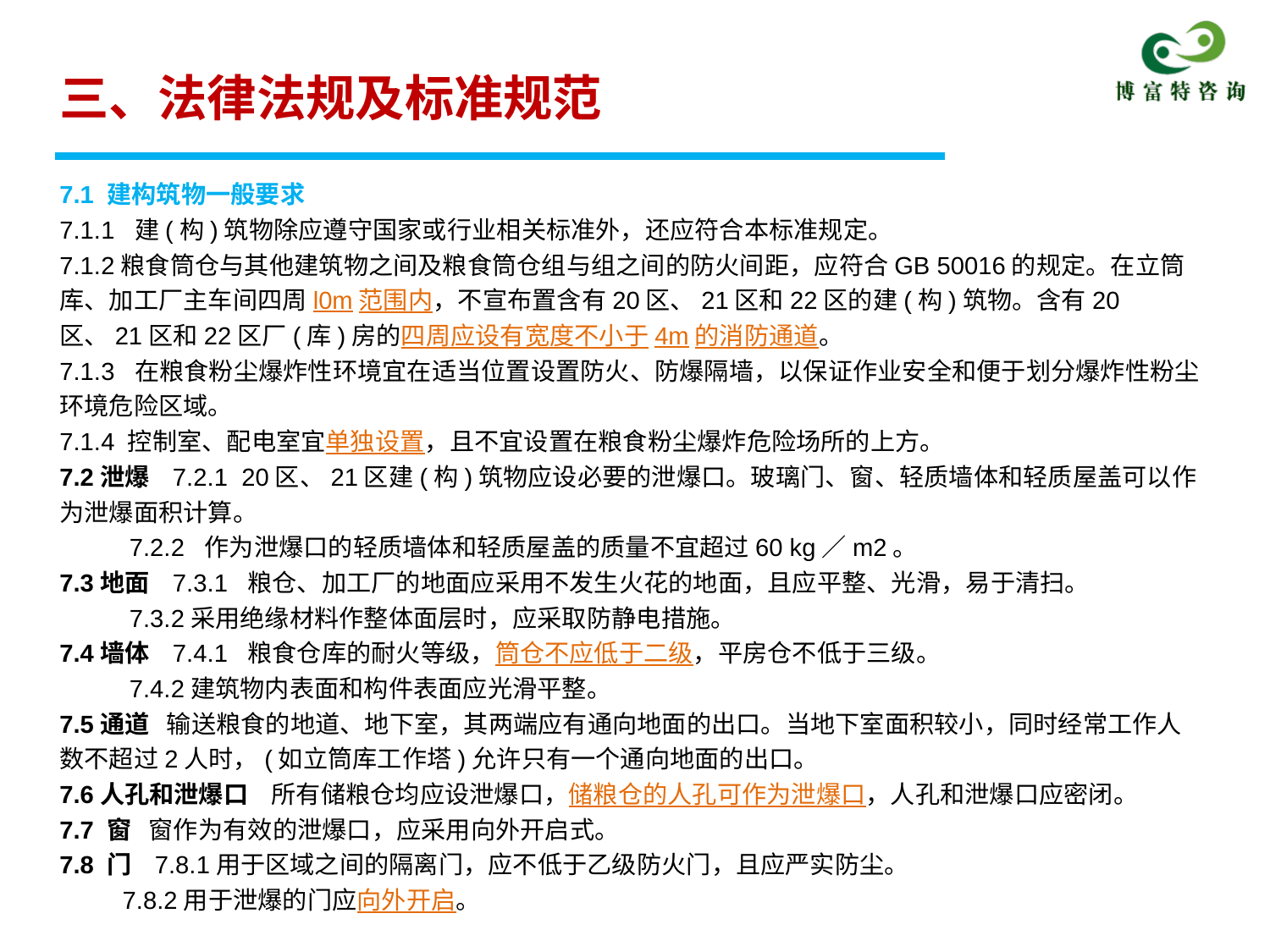

三、法律法规及标准规范
7.1 建构筑物一般要求
7.1.1  建(构)筑物除应遵守国家或行业相关标准外，还应符合本标准规定。
7.1.2粮食筒仓与其他建筑物之间及粮食筒仓组与组之间的防火间距，应符合GB 50016的规定。在立筒库、加工厂主车间四周l0m范围内，不宣布置含有20区、21区和22区的建(构)筑物。含有20区、21区和22区厂(库)房的四周应设有宽度不小于4m的消防通道。
7.1.3  在粮食粉尘爆炸性环境宜在适当位置设置防火、防爆隔墙，以保证作业安全和便于划分爆炸性粉尘环境危险区域。
7.1.4 控制室、配电室宜单独设置，且不宜设置在粮食粉尘爆炸危险场所的上方。
7.2泄爆   7.2.1  20区、21区建(构)筑物应设必要的泄爆口。玻璃门、窗、轻质墙体和轻质屋盖可以作为泄爆面积计算。
          7.2.2  作为泄爆口的轻质墙体和轻质屋盖的质量不宜超过60 kg／m2。
7.3地面   7.3.1  粮仓、加工厂的地面应采用不发生火花的地面，且应平整、光滑，易于清扫。
          7.3.2采用绝缘材料作整体面层时，应采取防静电措施。
7.4墙体   7.4.1  粮食仓库的耐火等级，筒仓不应低于二级，平房仓不低于三级。
          7.4.2建筑物内表面和构件表面应光滑平整。
7.5通道   输送粮食的地道、地下室，其两端应有通向地面的出口。当地下室面积较小，同时经常工作人 数不超过2人时，(如立筒库工作塔)允许只有一个通向地面的出口。
7.6人孔和泄爆口    所有储粮仓均应设泄爆口，储粮仓的人孔可作为泄爆口，人孔和泄爆口应密闭。
7.7 窗   窗作为有效的泄爆口，应采用向外开启式。
7.8 门   7.8.1用于区域之间的隔离门，应不低于乙级防火门，且应严实防尘。
         7.8.2用于泄爆的门应向外开启。